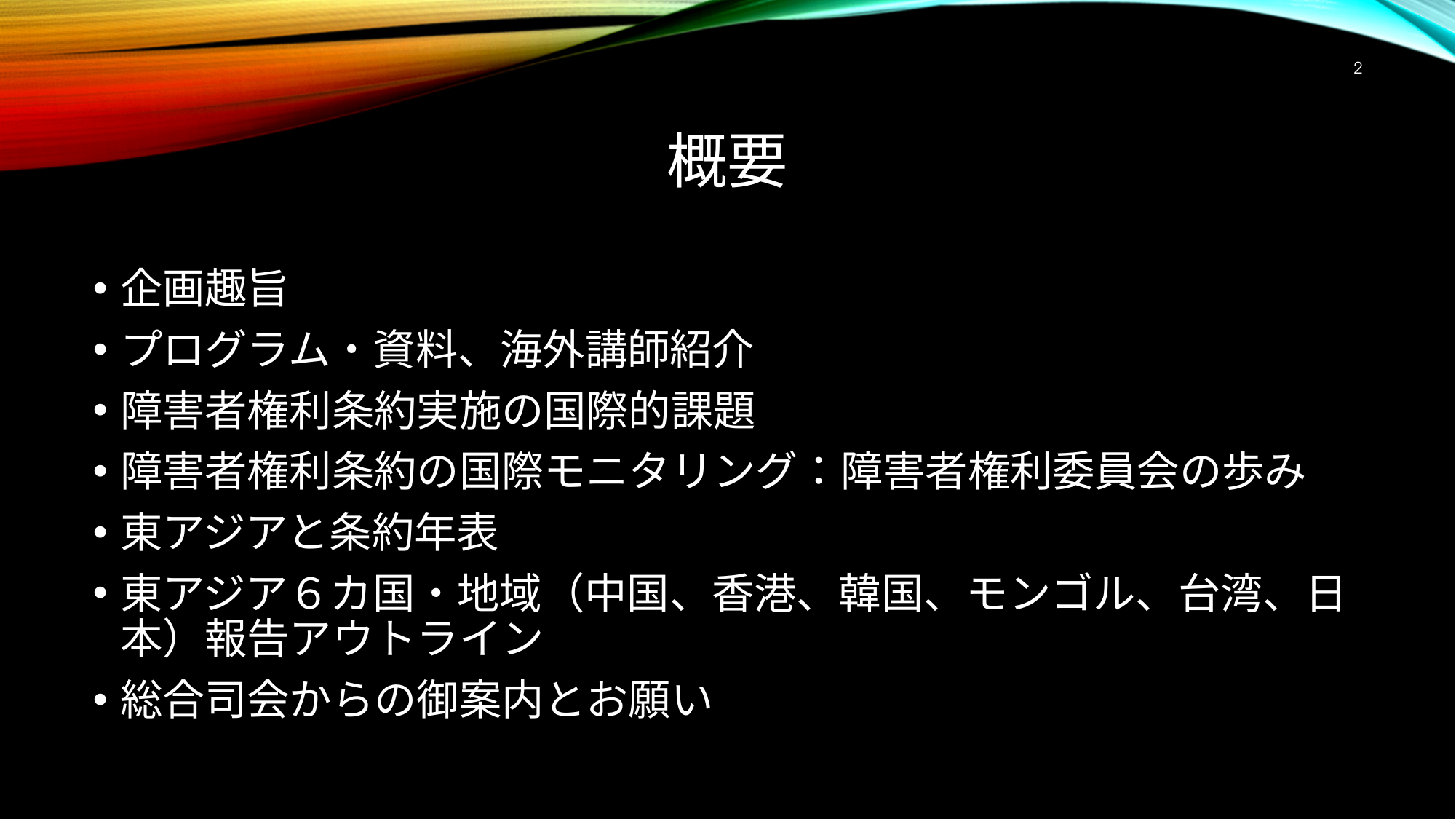

2
# 概要
企画趣旨
プログラム・資料、海外講師紹介
障害者権利条約実施の国際的課題
障害者権利条約の国際モニタリング：障害者権利委員会の歩み
東アジアと条約年表
東アジア６カ国・地域（中国、香港、韓国、モンゴル、台湾、日本）報告アウトライン
総合司会からの御案内とお願い